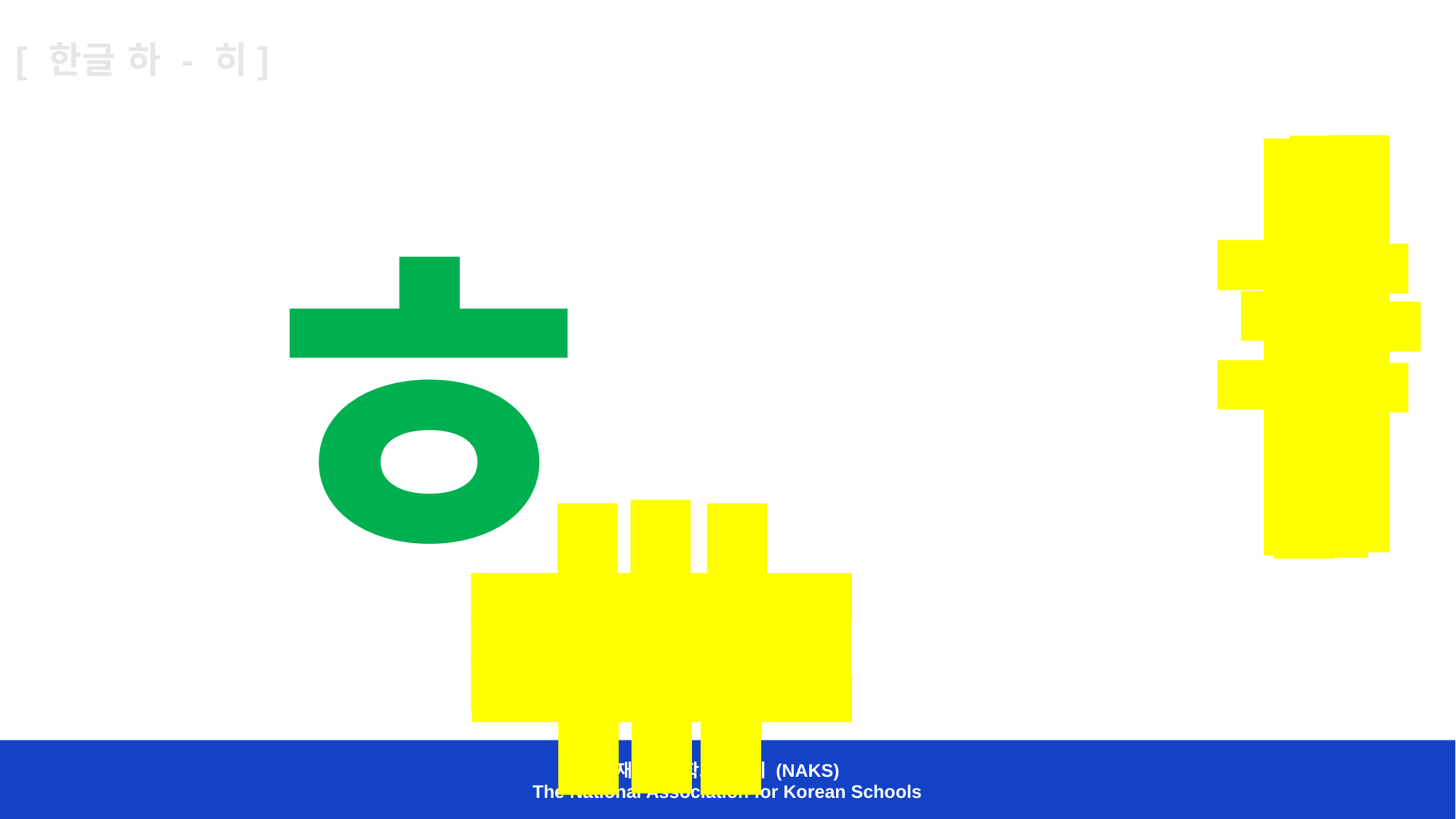

[ 한글 하 - 히]
ㅓ
ㅣ
ㅑ
ㅕ
ㅏ
ㅎ
ㅗ
ㅛ

ㅜ
ㅠ
ㅡ
재미한국학교협의회 (NAKS)
The National Association for Korean Schools